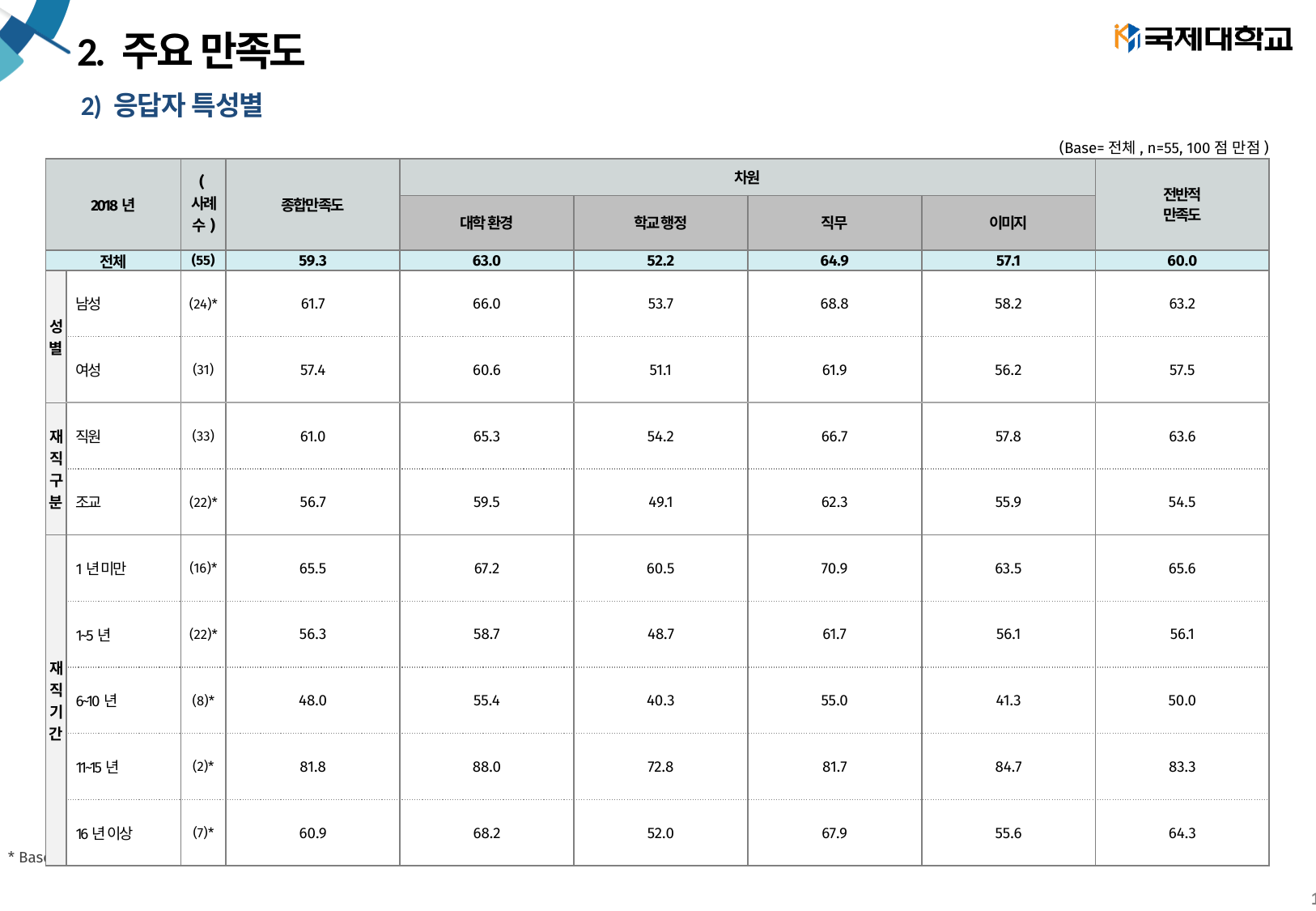

# 2. 주요 만족도
2) 응답자 특성별
(Base=전체, n=55, 100점 만점)
| 2018년 |  | (사례수) | 종합만족도 | 차원 |  |  |  | 전반적 만족도 |
| --- | --- | --- | --- | --- | --- | --- | --- | --- |
|  |  |  |  | 대학 환경 | 학교 행정 | 직무 | 이미지 |  |
| 전체 |  | (55) | 59.3 | 63.0 | 52.2 | 64.9 | 57.1 | 60.0 |
| 성별 | 남성 | (24)\* | 61.7 | 66.0 | 53.7 | 68.8 | 58.2 | 63.2 |
|  | 여성 | (31) | 57.4 | 60.6 | 51.1 | 61.9 | 56.2 | 57.5 |
| 재직구분 | 직원 | (33) | 61.0 | 65.3 | 54.2 | 66.7 | 57.8 | 63.6 |
|  | 조교 | (22)\* | 56.7 | 59.5 | 49.1 | 62.3 | 55.9 | 54.5 |
| 재직기간 | 1년 미만 | (16)\* | 65.5 | 67.2 | 60.5 | 70.9 | 63.5 | 65.6 |
|  | 1~5년 | (22)\* | 56.3 | 58.7 | 48.7 | 61.7 | 56.1 | 56.1 |
|  | 6~10년 | (8)\* | 48.0 | 55.4 | 40.3 | 55.0 | 41.3 | 50.0 |
|  | 11~15년 | (2)\* | 81.8 | 88.0 | 72.8 | 81.7 | 84.7 | 83.3 |
|  | 16년 이상 | (7)\* | 60.9 | 68.2 | 52.0 | 67.9 | 55.6 | 64.3 |
* Base가 작아(n<30) 해석에 유의